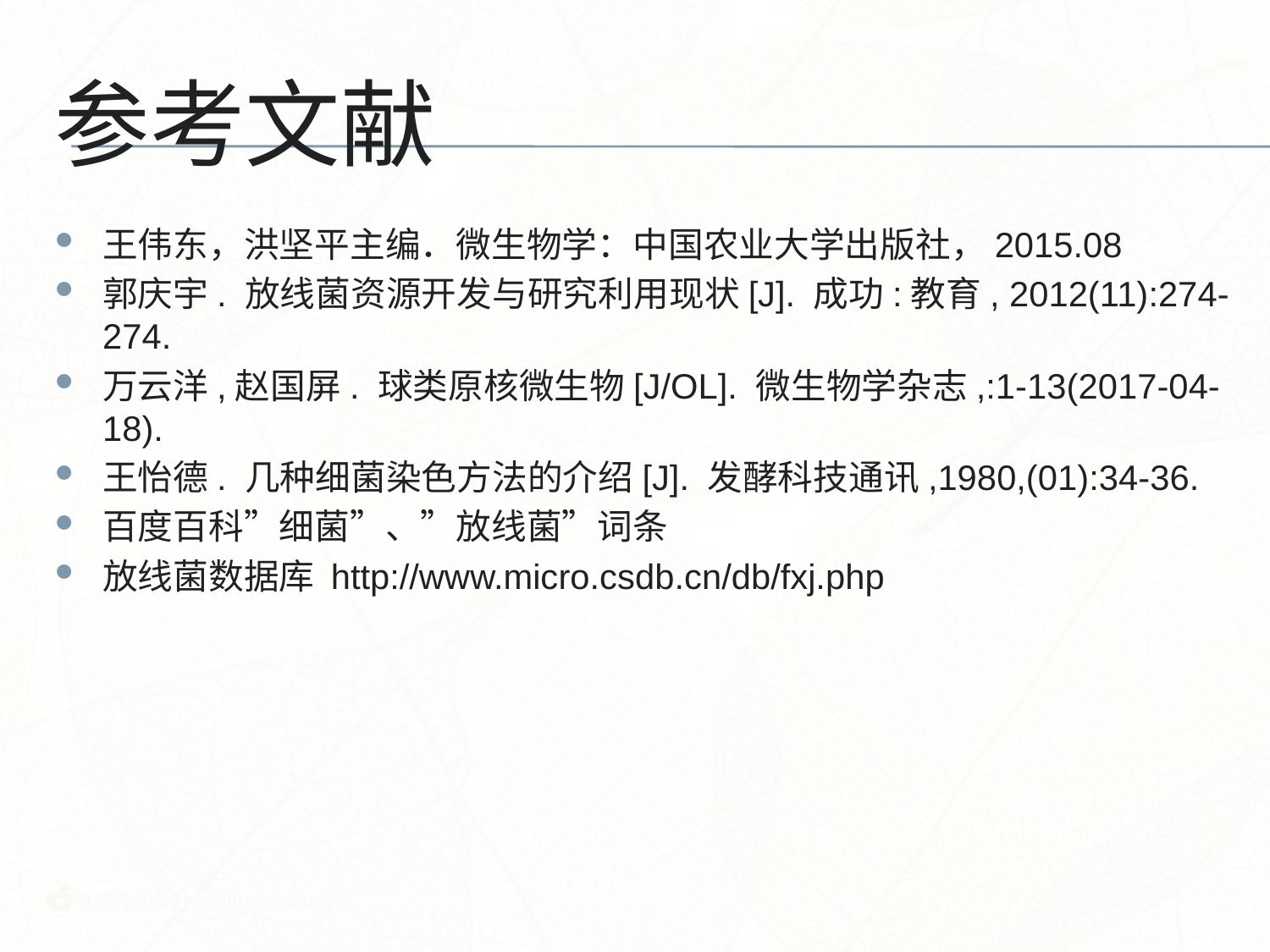

# 参考文献
王伟东，洪坚平主编．微生物学：中国农业大学出版社，2015.08
郭庆宇. 放线菌资源开发与研究利用现状[J]. 成功:教育, 2012(11):274-274.
万云洋,赵国屏. 球类原核微生物[J/OL]. 微生物学杂志,:1-13(2017-04-18).
王怡德. 几种细菌染色方法的介绍[J]. 发酵科技通讯,1980,(01):34-36.
百度百科”细菌”、”放线菌”词条
放线菌数据库 http://www.micro.csdb.cn/db/fxj.php